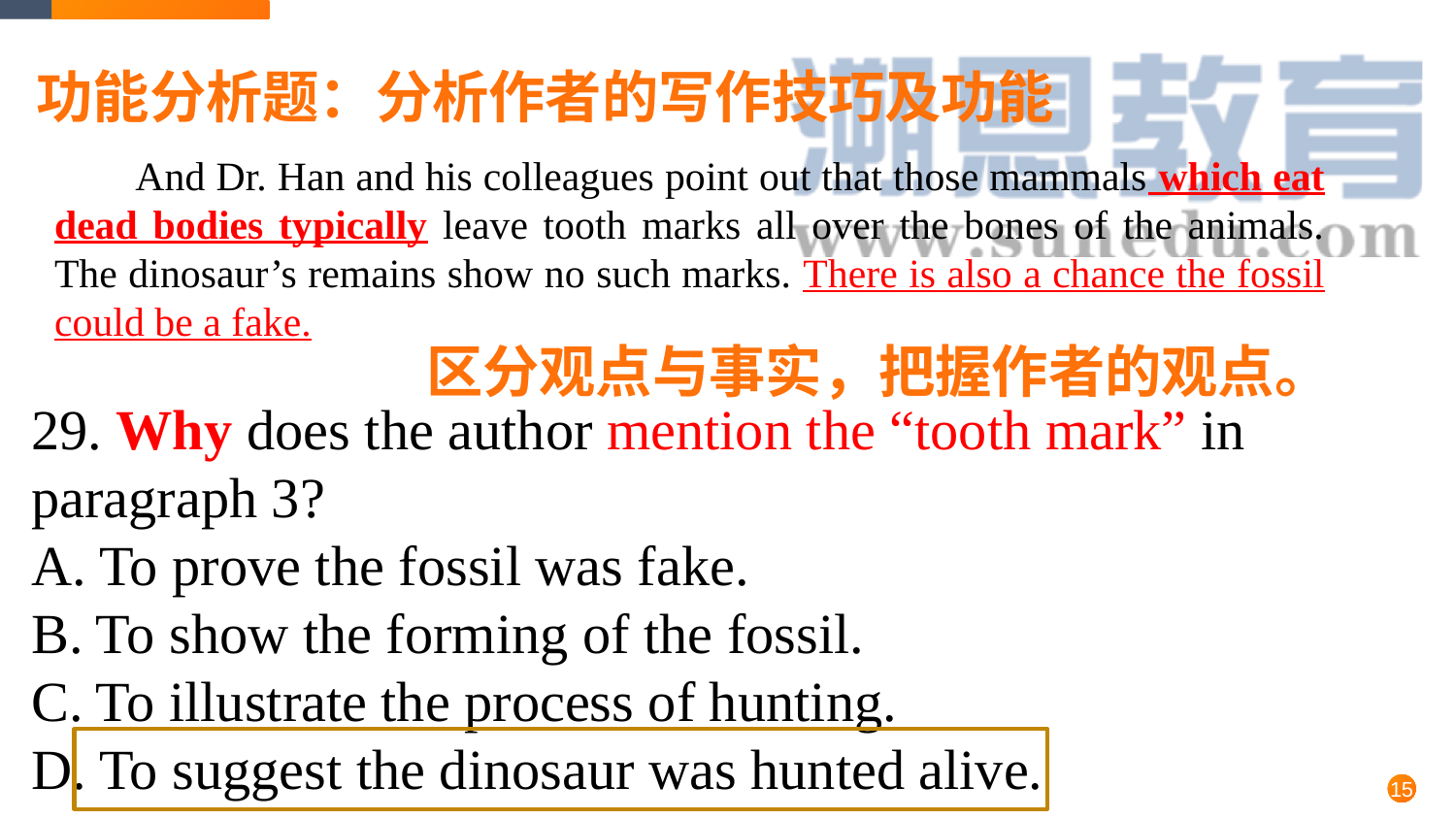

功能分析题：分析作者的写作技巧及功能
And Dr. Han and his colleagues point out that those mammals which eat dead bodies typically leave tooth marks all over the bones of the animals. The dinosaur’s remains show no such marks. There is also a chance the fossil could be a fake.
区分观点与事实，把握作者的观点。
29. Why does the author mention the “tooth mark” in paragraph 3?
A. To prove the fossil was fake.
B. To show the forming of the fossil.
C. To illustrate the process of hunting.
D. To suggest the dinosaur was hunted alive.